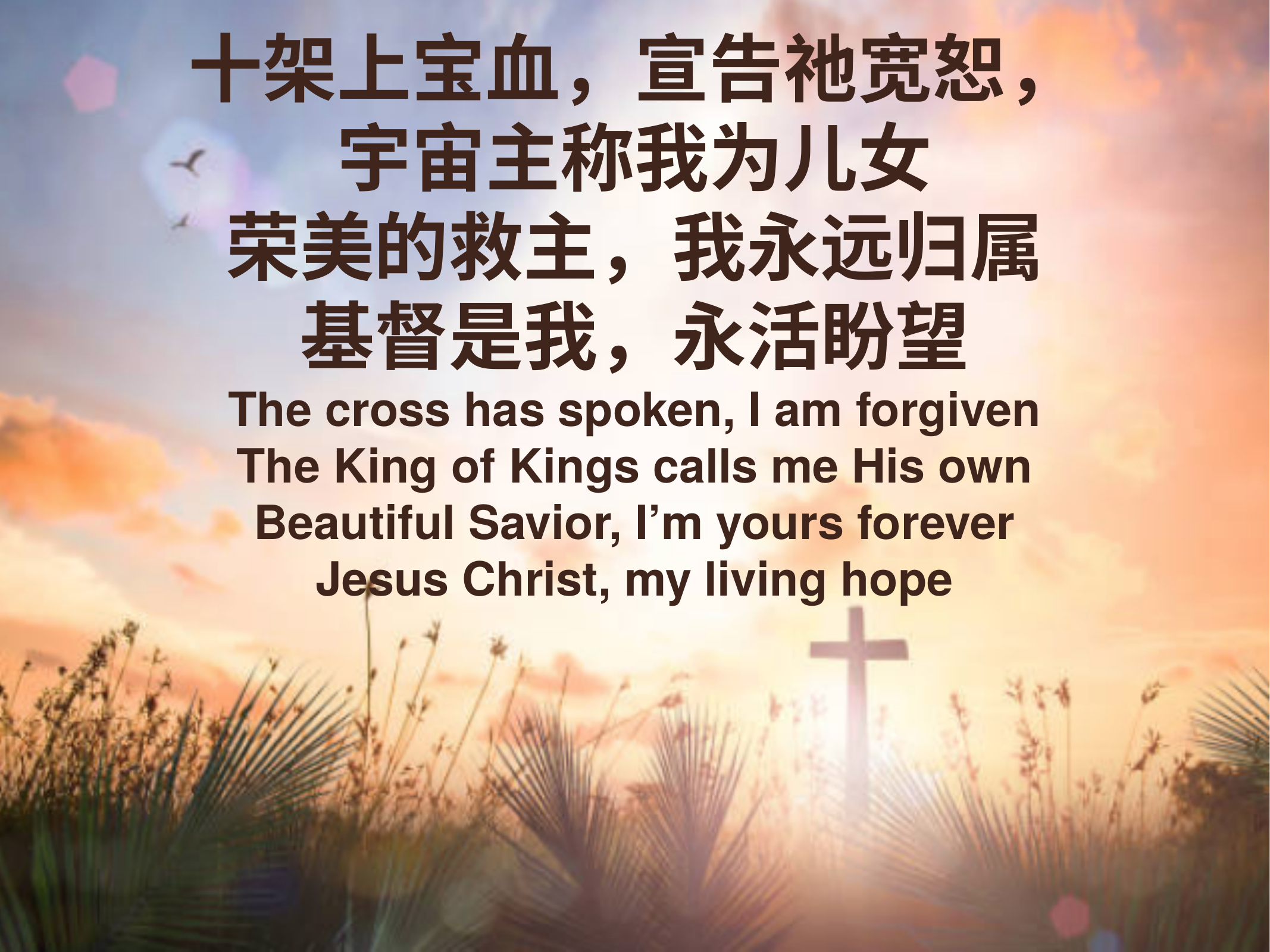

十架上宝血，宣告祂宽恕，
宇宙主称我为儿女
荣美的救主，我永远归属
基督是我，永活盼望
The cross has spoken, I am forgiven
The King of Kings calls me His own
Beautiful Savior, I’m yours forever
Jesus Christ, my living hope
5